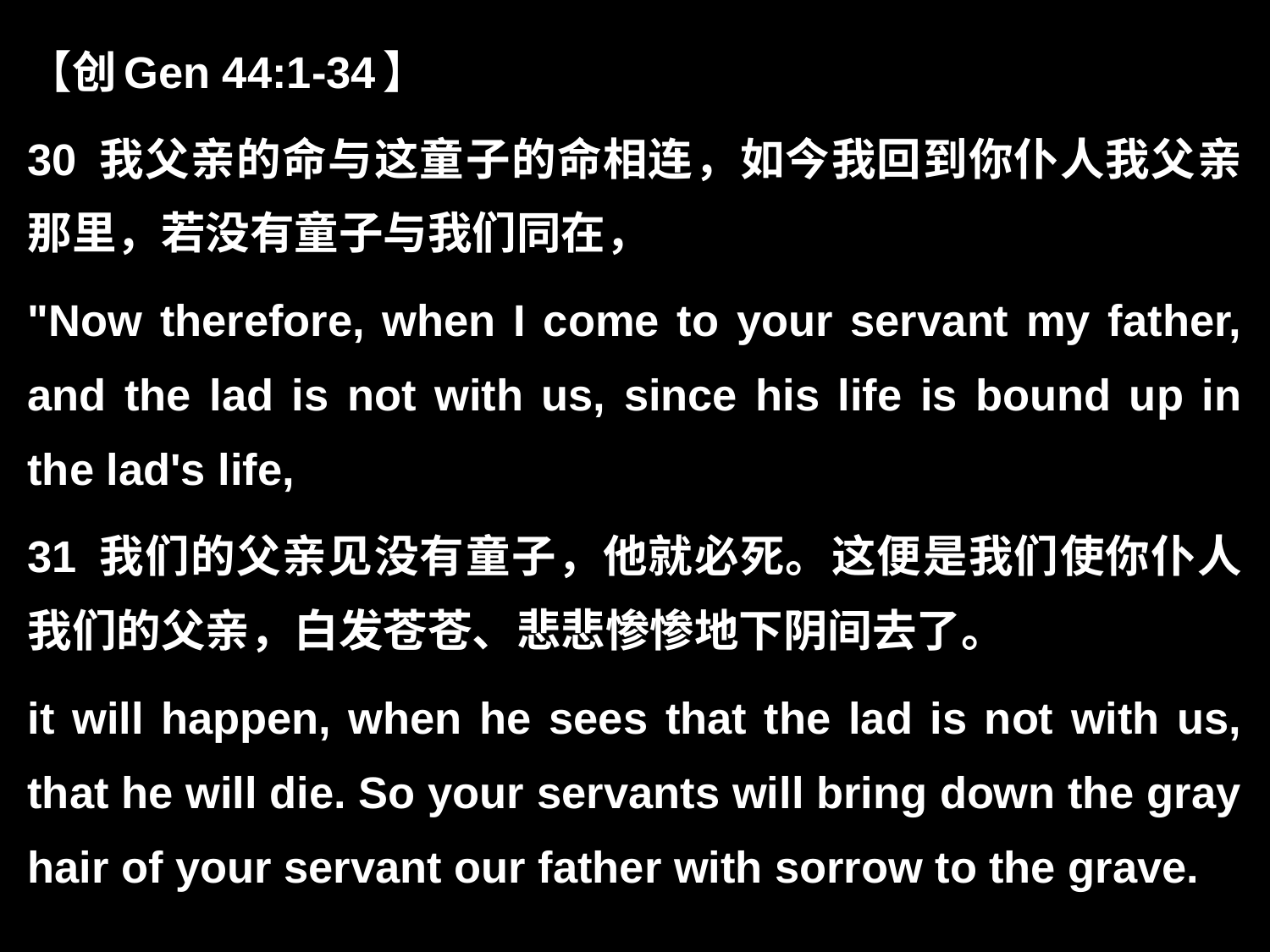

【创Gen 44:1-34】
30 我父亲的命与这童子的命相连，如今我回到你仆人我父亲那里，若没有童子与我们同在，
"Now therefore, when I come to your servant my father, and the lad is not with us, since his life is bound up in the lad's life,
31 我们的父亲见没有童子，他就必死。这便是我们使你仆人我们的父亲，白发苍苍、悲悲惨惨地下阴间去了。
it will happen, when he sees that the lad is not with us, that he will die. So your servants will bring down the gray hair of your servant our father with sorrow to the grave.